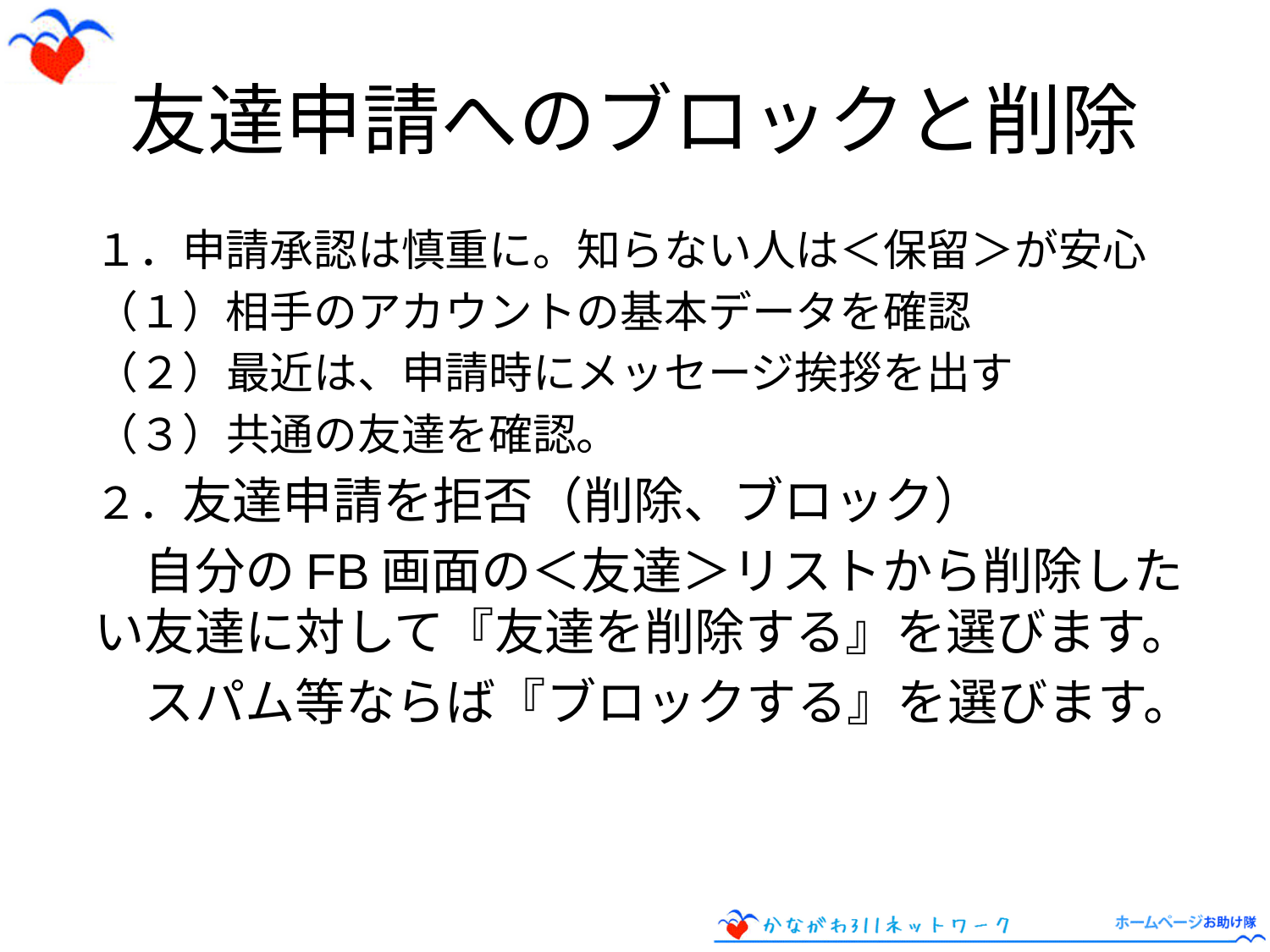

# 友達申請へのブロックと削除
１．申請承認は慎重に。知らない人は＜保留＞が安心
（１）相手のアカウントの基本データを確認
（２）最近は、申請時にメッセージ挨拶を出す
（３）共通の友達を確認。
２．友達申請を拒否（削除、ブロック）
　自分のFB画面の＜友達＞リストから削除したい友達に対して『友達を削除する』を選びます。
　スパム等ならば『ブロックする』を選びます。